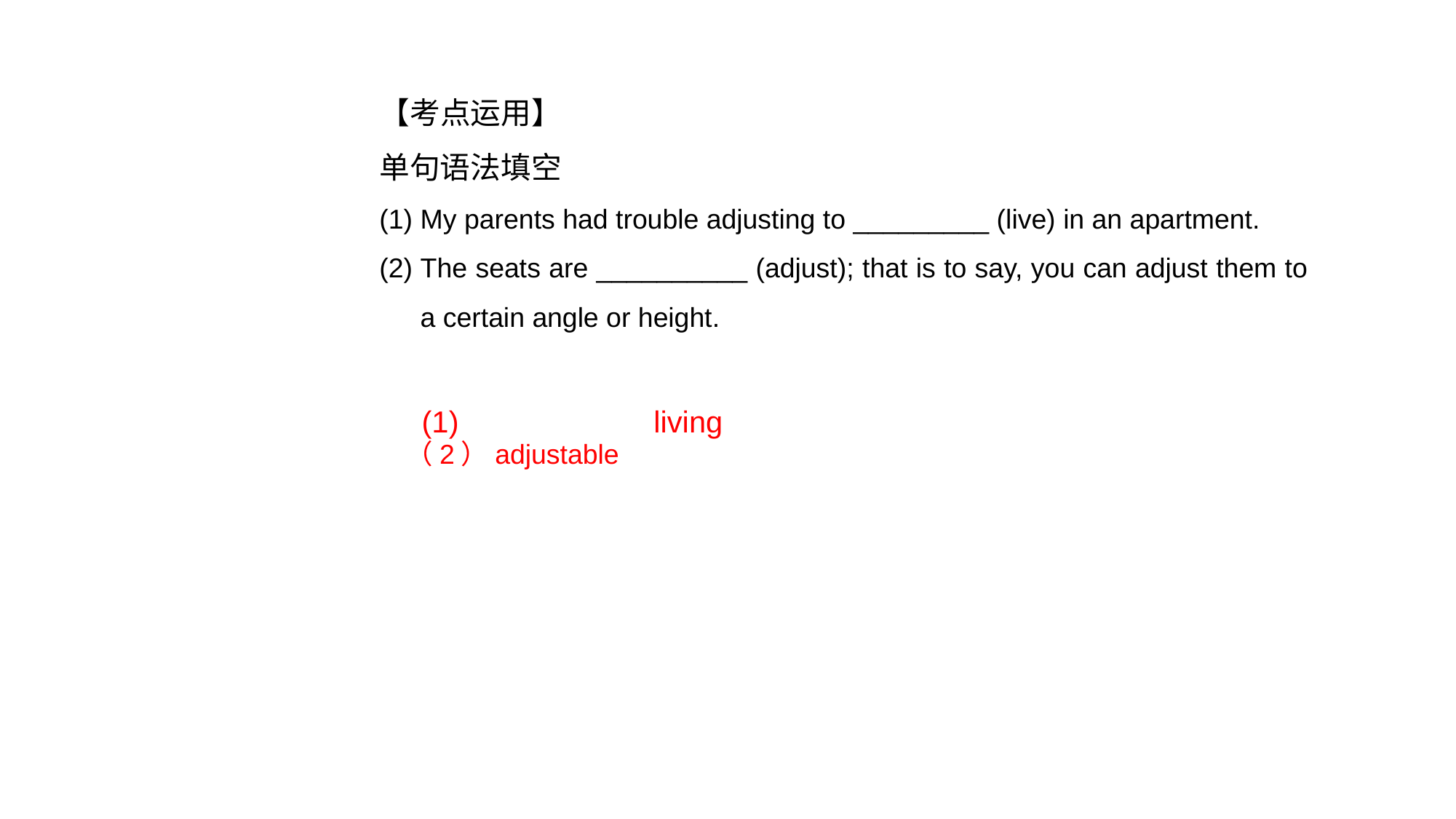

【考点运用】
单句语法填空
My parents had trouble adjusting to _________ (live) in an apartment.
The seats are __________ (adjust); that is to say, you can adjust them to a certain angle or height.
(1) living （2）adjustable